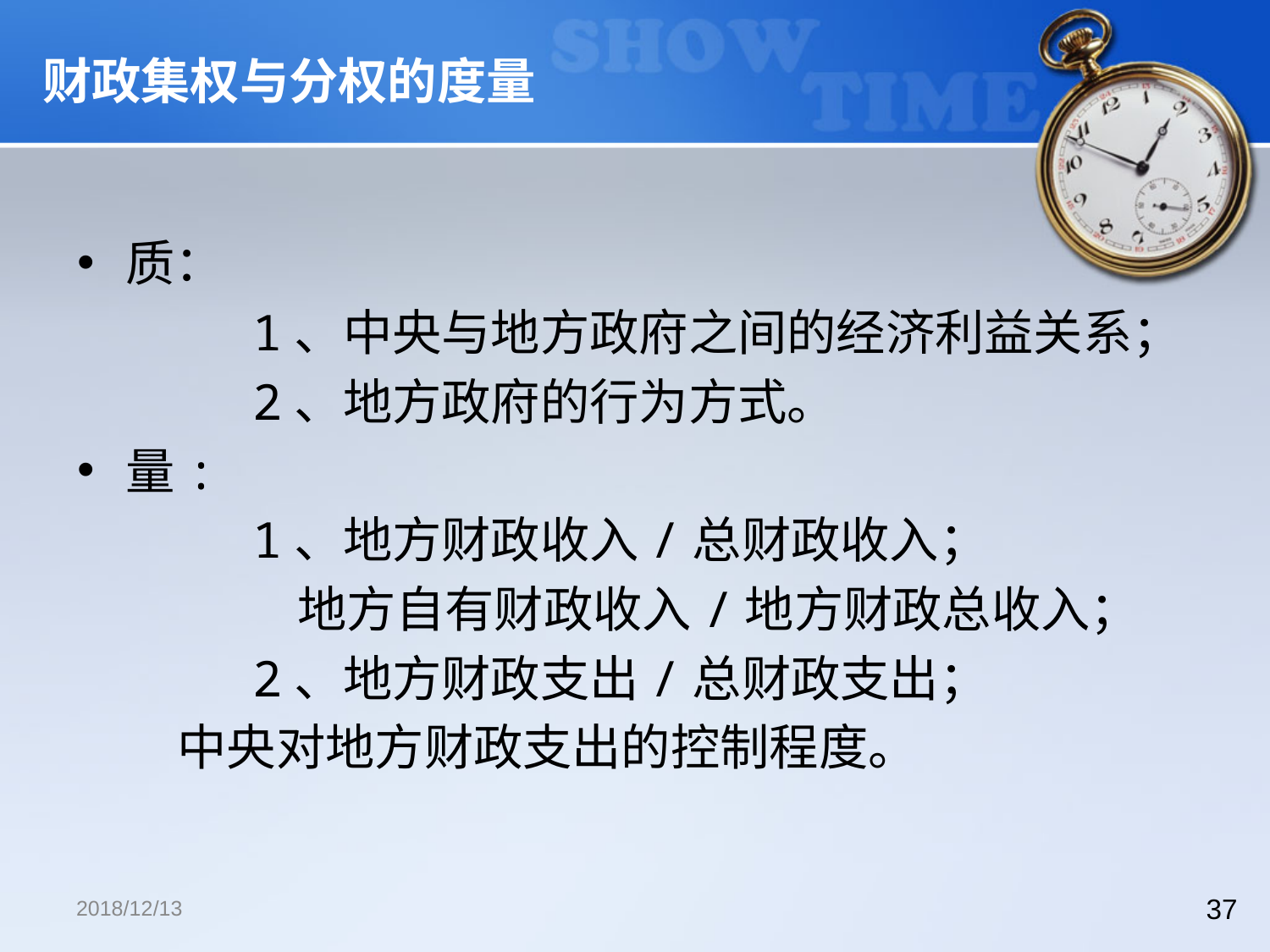

# 财政集权与分权的度量
质：
		1、中央与地方政府之间的经济利益关系；
		2、地方政府的行为方式。
量:
		1、地方财政收入/总财政收入；
		   地方自有财政收入/地方财政总收入；
		2、地方财政支出/总财政支出；
        中央对地方财政支出的控制程度。
2018/12/13
37